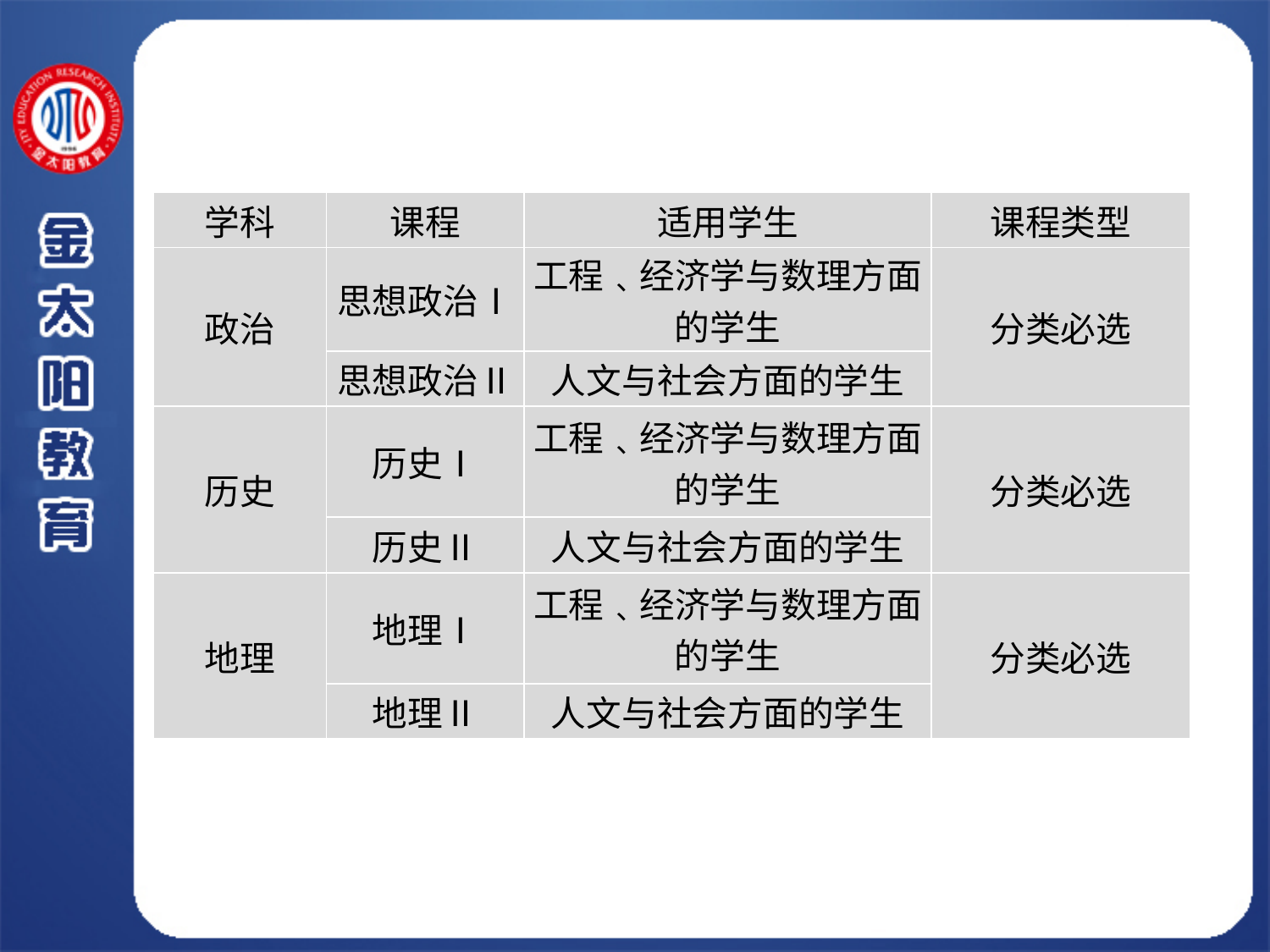

| 学科 | 课程 | 适用学生 | 课程类型 |
| --- | --- | --- | --- |
| 政治 | 思想政治Ⅰ | 工程﹑经济学与数理方面的学生 | 分类必选 |
|  | 思想政治Ⅱ | 人文与社会方面的学生 |  |
| 历史 | 历史Ⅰ | 工程﹑经济学与数理方面的学生 | 分类必选 |
|  | 历史Ⅱ | 人文与社会方面的学生 |  |
| 地理 | 地理Ⅰ | 工程﹑经济学与数理方面的学生 | 分类必选 |
|  | 地理Ⅱ | 人文与社会方面的学生 |  |